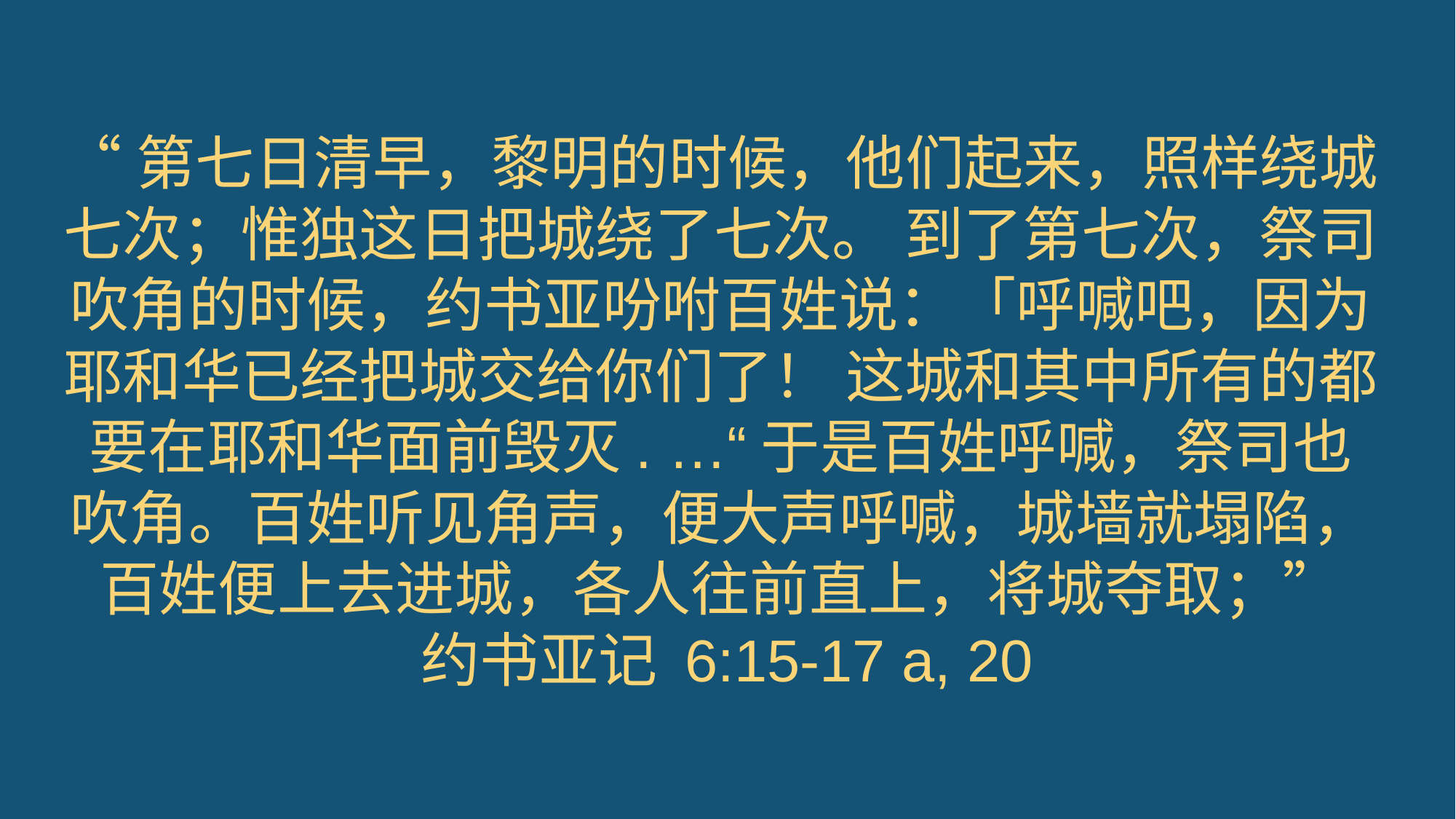

# “第七日清早，黎明的时候，他们起来，照样绕城七次；惟独这日把城绕了七次。 到了第七次，祭司吹角的时候，约书亚吩咐百姓说：「呼喊吧，因为耶和华已经把城交给你们了！ 这城和其中所有的都要在耶和华面前毁灭. …“于是百姓呼喊，祭司也吹角。百姓听见角声，便大声呼喊，城墙就塌陷，百姓便上去进城，各人往前直上，将城夺取；” 约书亚记 6:15-17 a, 20